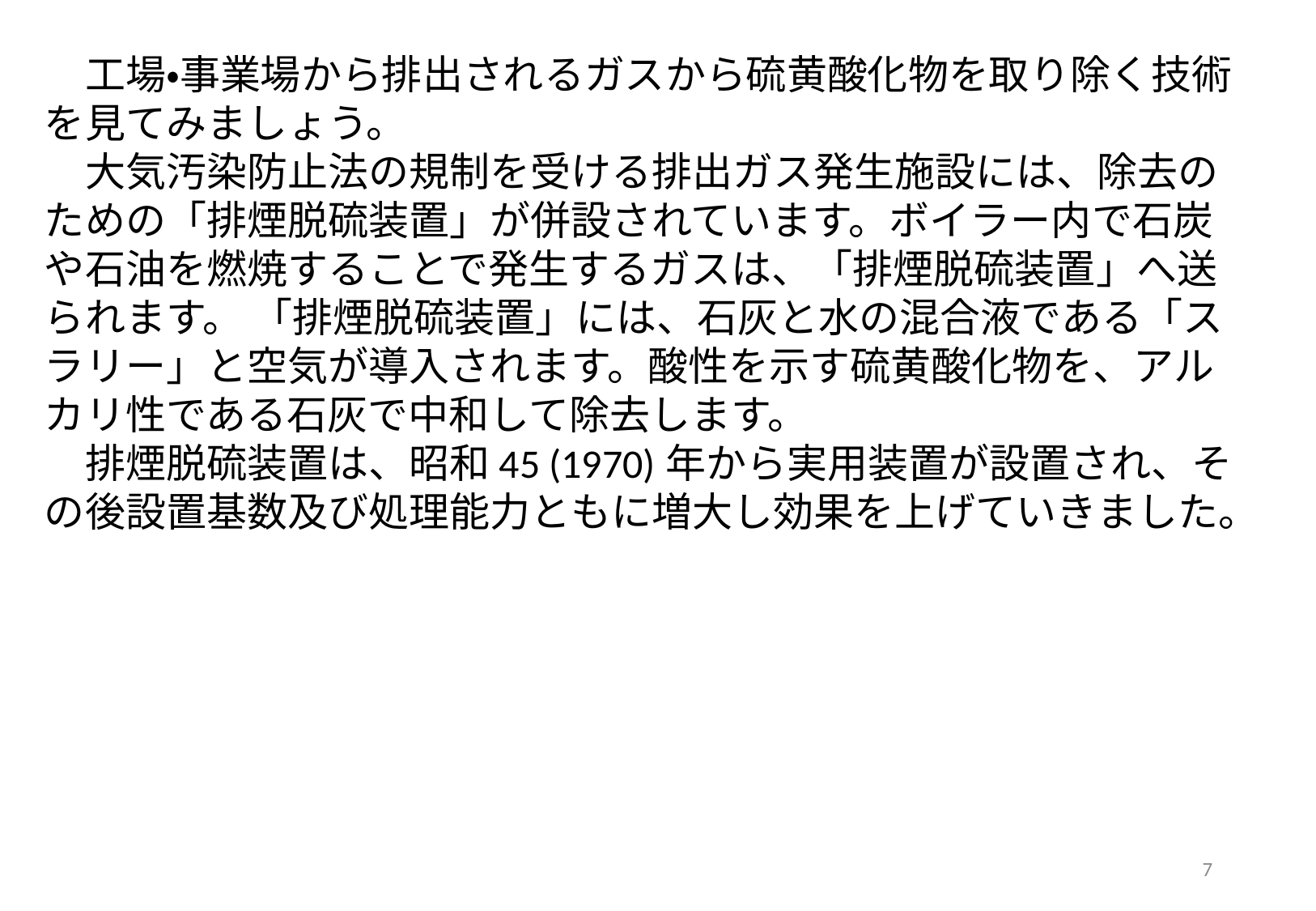

工場・事業場から排出されるガスから硫黄酸化物を取り除く技術を見てみましょう。
　大気汚染防止法の規制を受ける排出ガス発生施設には、除去のための「排煙脱硫装置」が併設されています。ボイラー内で石炭や石油を燃焼することで発生するガスは、「排煙脱硫装置」へ送られます。 「排煙脱硫装置」には、石灰と水の混合液である「スラリー」と空気が導入されます。酸性を示す硫黄酸化物を、アルカリ性である石灰で中和して除去します。
　排煙脱硫装置は、昭和45 (1970)年から実用装置が設置され、その後設置基数及び処理能力ともに増大し効果を上げていきました。

7